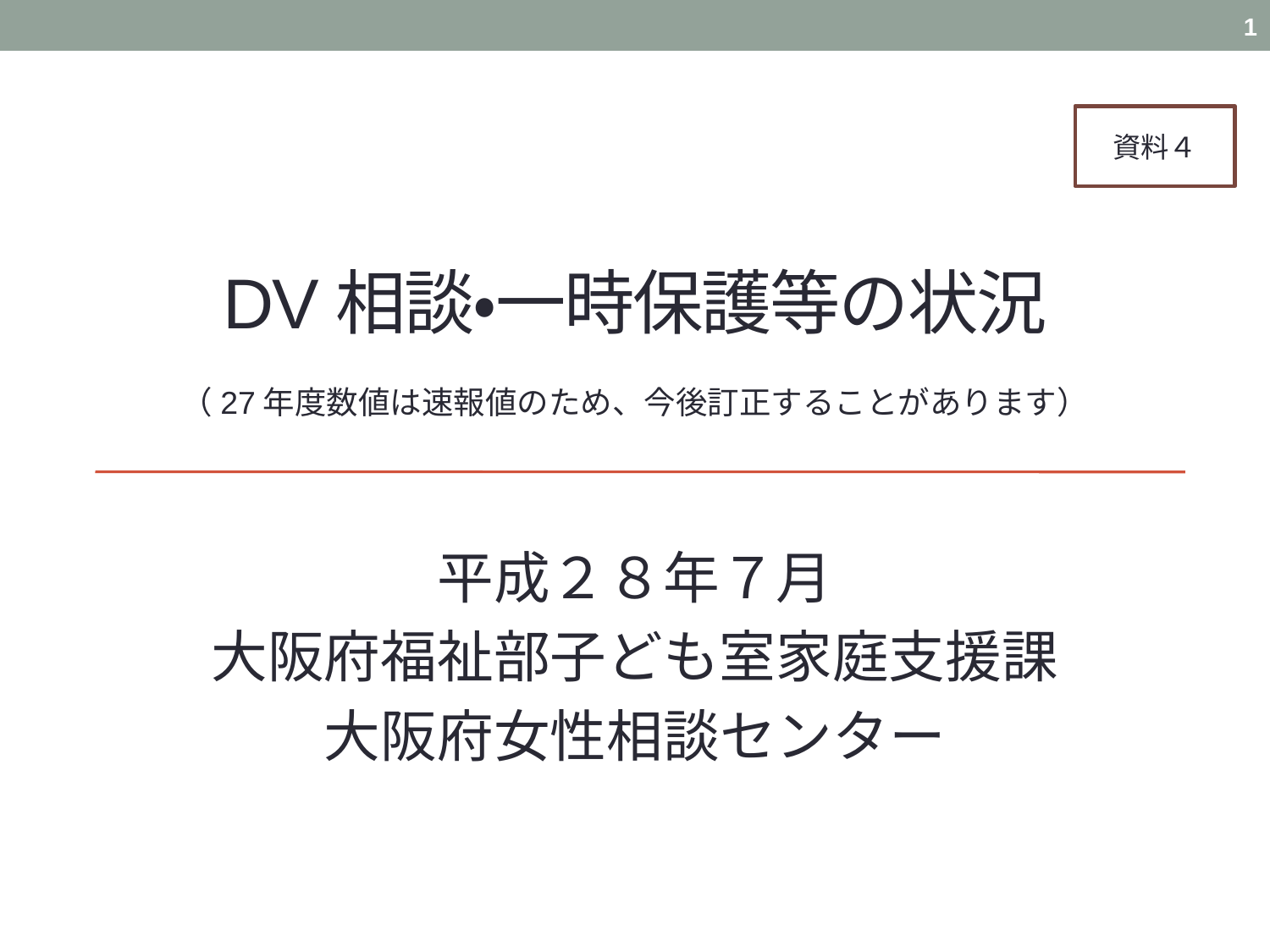

1
資料４
# DV相談・一時保護等の状況
（27年度数値は速報値のため、今後訂正することがあります）
平成２８年７月
大阪府福祉部子ども室家庭支援課
大阪府女性相談センター